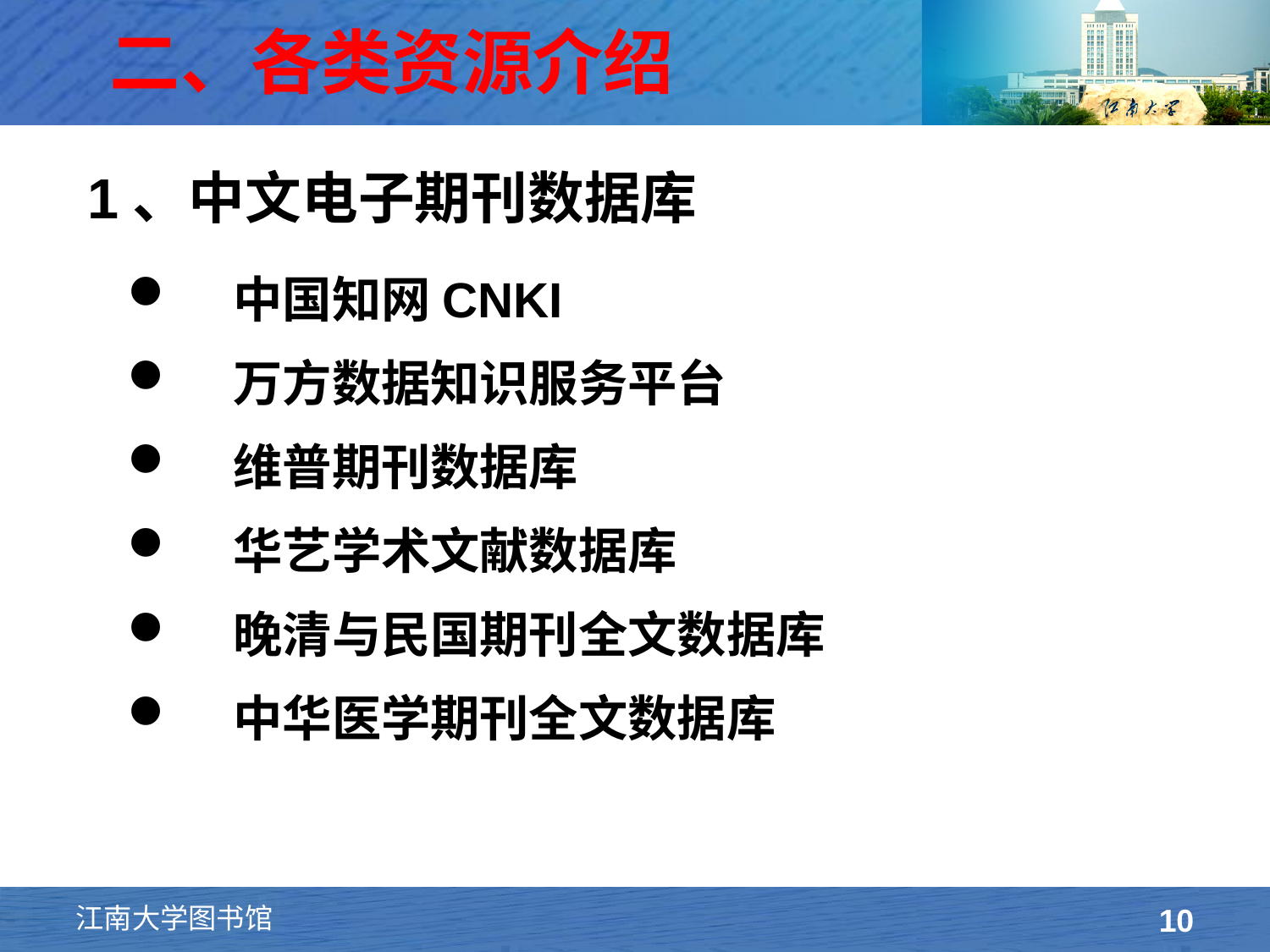

# 二、各类资源介绍
1、中文电子期刊数据库
    中国知网CNKI
    万方数据知识服务平台
    维普期刊数据库
    华艺学术文献数据库
    晚清与民国期刊全文数据库
    中华医学期刊全文数据库